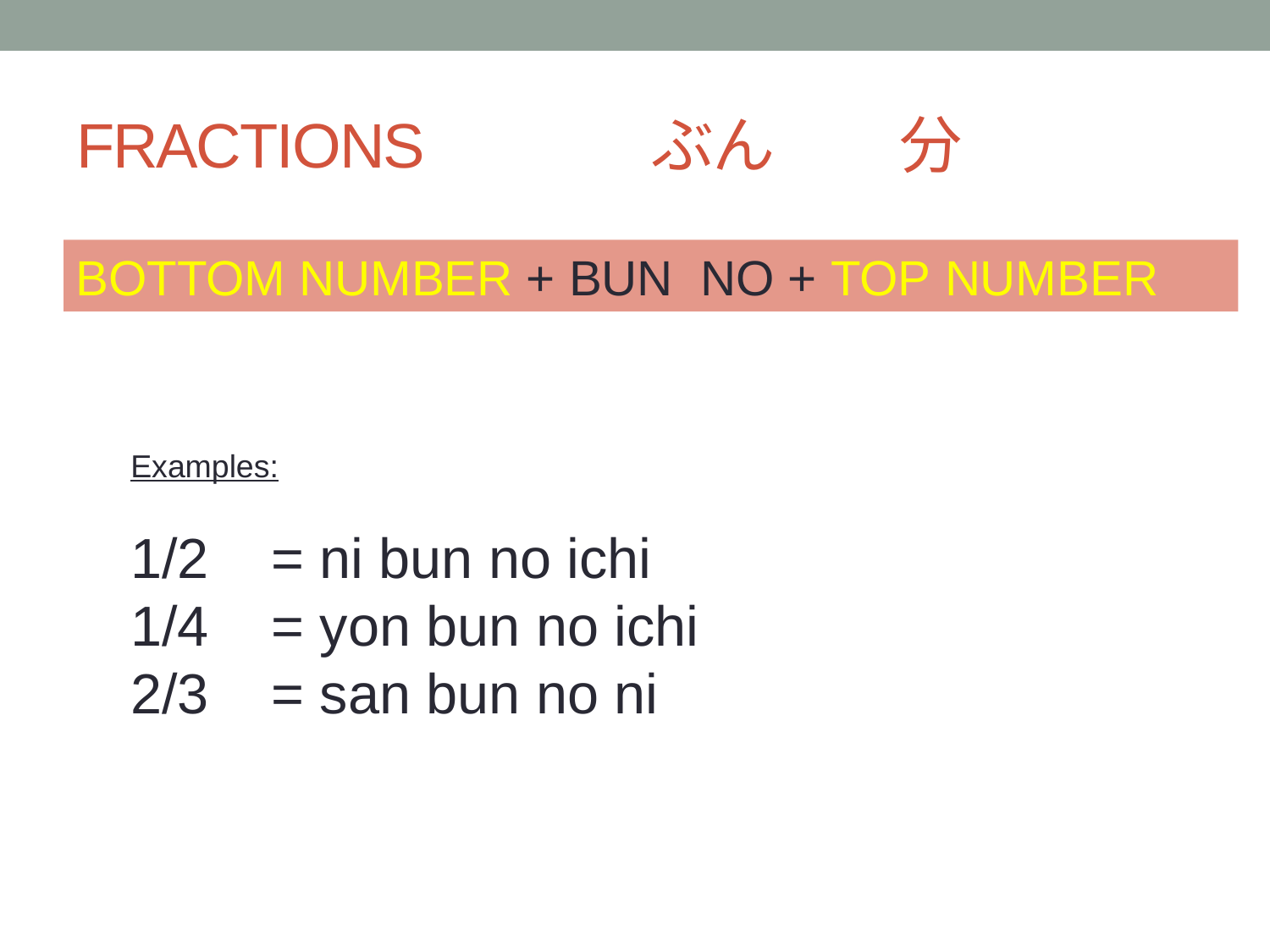

# FRACTIONS 　　	　ぶん	　		分
BOTTOM NUMBER + BUN  NO + TOP NUMBER
Examples:

1/2    = ni bun no ichi
1/4    = yon bun no ichi
2/3    = san bun no ni